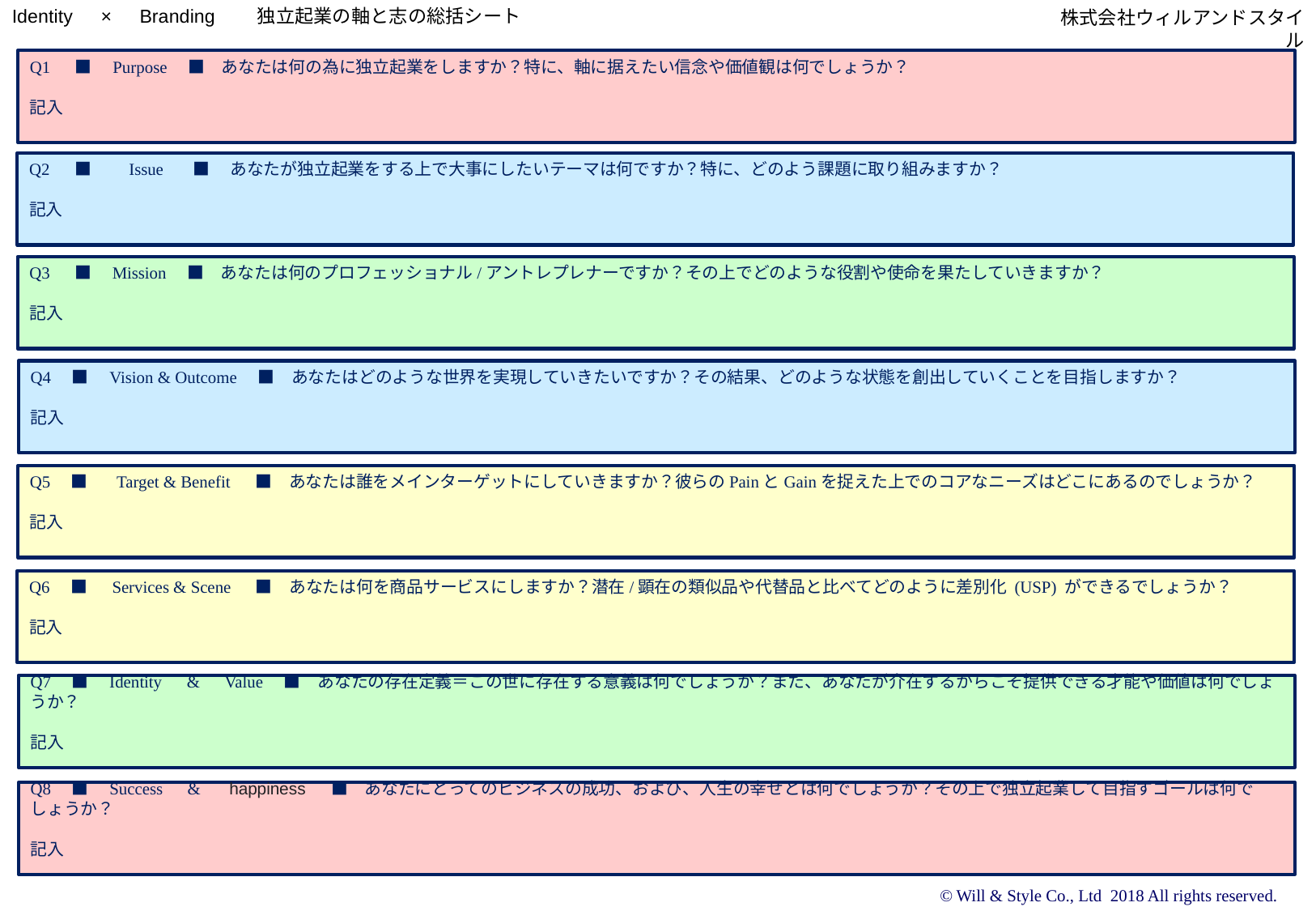

株式会社ウィルアンドスタイル
Identity　×　Branding　　独立起業の軸と志の総括シート
Q1　 ■　Purpose　■　あなたは何の為に独立起業をしますか？特に、軸に据えたい信念や価値観は何でしょうか？

記入

Q2　 ■　　Issue  　■　 あなたが独立起業をする上で大事にしたいテーマは何ですか？特に、どのよう課題に取り組みますか？

記入

Q3　 ■　Mission　■　あなたは何のプロフェッショナル/アントレプレナーですか？その上でどのような役割や使命を果たしていきますか？

記入

Q4　■　Vision & Outcome　■　あなたはどのような世界を実現していきたいですか？その結果、どのような状態を創出していくことを目指しますか？

記入

Q5　■　  Target & Benefit 　■　あなたは誰をメインターゲットにしていきますか？彼らのPainとGainを捉えた上でのコアなニーズはどこにあるのでしょうか？

記入

Q6　■　 Services & Scene　 ■　あなたは何を商品サービスにしますか？潜在/顕在の類似品や代替品と比べてどのように差別化 (USP) ができるでしょうか？

記入

Q7　■　Identity　&　Value　■　あなたの存在定義＝この世に存在する意義は何でしょうか？また、あなたが介在するからこそ提供できる才能や価値は何でしょうか？

記入

Q8　■　Success　&　 happiness 　■　あなたにとってのビジネスの成功、および、人生の幸せとは何でしょうか？その上で独立起業して目指すゴールは何でしょうか？

記入